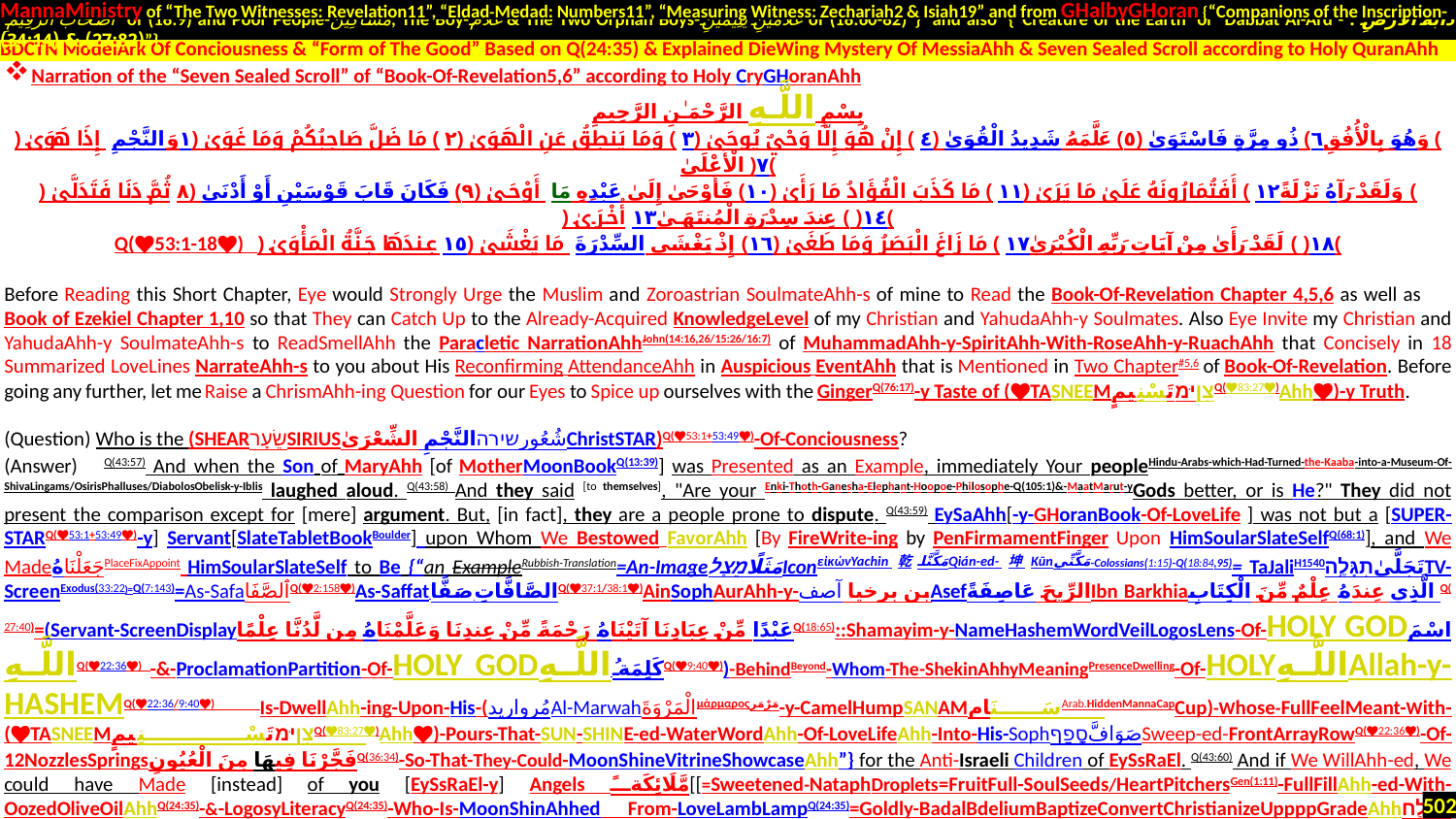

MannaMinistry of “The Two Witnesses: Revelation11”, “Eldad-Medad: Numbers11”, “Measuring Witness: Zechariah2 & Isiah19” and from GHalbyGHoran {“Companions of the Inscription-
 أَصْحَابَ الرَّقِيمِ  of (18:9) and Poor People-مَسَاكِينَ, The Boy-غُلَامُ & The Two Orphan Boys-غُلَامَيْنِ يَتِيمَيْنِ of (18:60-82)”}  and also  {“Creature of the Earth  or  Dabbat Al-Ard - دَابَّةُ الْأَرْضِ : (27:82) & (34:14)”}
.
Narration of the “Seven Sealed Scroll” of “Book-Of-Revelation5,6” according to Holy CryGHoranAhh
بِسْمِ اللَّـهِ الرَّحْمَـٰنِ الرَّحِيمِ
وَالنَّجْمِ إِذَا هَوَىٰ ﴿١﴾ مَا ضَلَّ صَاحِبُكُمْ وَمَا غَوَىٰ ﴿٢﴾ وَمَا يَنطِقُ عَنِ الْهَوَىٰ ﴿٣﴾ إِنْ هُوَ إِلَّا وَحْيٌ يُوحَىٰ ﴿٤﴾ عَلَّمَهُ شَدِيدُ الْقُوَىٰ ﴿٥﴾ ذُو مِرَّةٍ فَاسْتَوَىٰ ﴿٦﴾ وَهُوَ بِالْأُفُقِ الْأَعْلَىٰ ﴿٧﴾
ثُمَّ دَنَا فَتَدَلَّىٰ ﴿٨﴾ فَكَانَ قَابَ قَوْسَيْنِ أَوْ أَدْنَىٰ ﴿٩﴾ فَأَوْحَىٰ إِلَىٰ عَبْدِهِ مَا أَوْحَىٰ ﴿١٠﴾ مَا كَذَبَ الْفُؤَادُ مَا رَأَىٰ ﴿١١﴾ أَفَتُمَارُونَهُ عَلَىٰ مَا يَرَىٰ ﴿١٢﴾ وَلَقَدْ رَآهُ نَزْلَةً أُخْرَىٰ ﴿١٣﴾ عِندَ سِدْرَةِ الْمُنتَهَىٰ ﴿١٤﴾
Q(♥53:1-18♥)   عِندَهَا جَنَّةُ الْمَأْوَىٰ ﴿١٥﴾ إِذْ يَغْشَى السِّدْرَةَ مَا يَغْشَىٰ ﴿١٦﴾ مَا زَاغَ الْبَصَرُ وَمَا طَغَىٰ ﴿١٧﴾ لَقَدْ رَأَىٰ مِنْ آيَاتِ رَبِّهِ الْكُبْرَىٰ ﴿١٨﴾

Before Reading this Short Chapter, Eye would Strongly Urge the Muslim and Zoroastrian SoulmateAhh-s of mine to Read the Book-Of-Revelation Chapter 4,5,6 as well as      Book of Ezekiel Chapter 1,10 so that They can Catch Up to the Already-Acquired KnowledgeLevel of my Christian and YahudaAhh-y Soulmates. Also Eye Invite my Christian and YahudaAhh-y SoulmateAhh-s to ReadSmellAhh the Paracletic NarrationAhhJohn(14:16,26/15:26/16:7) of MuhammadAhh-y-SpiritAhh-With-RoseAhh-y-RuachAhh that Concisely in 18 Summarized LoveLines NarrateAhh-s to you about His Reconfirming AttendanceAhh in Auspicious EventAhh that is Mentioned in Two Chapter#5,6 of Book-Of-Revelation. Before going any further, let me Raise a ChrismAhh-ing Question for our Eyes to Spice up ourselves with the GingerQ(76:17)-y Taste of (♥TASNEEMצִןיּמتَسْنِيمٍQ(♥83:27♥)Ahh♥)-y Truth.

(Question) Who is the (SHEARשֵׂעָרSIRIUSالنَّجْمِ الشِّعْرَىٰשירהشُعُورChristSTAR)Q(♥53:1+53:49♥)-Of-Conciousness?
(Answer)    Q(43:57) And when the Son of MaryAhh [of MotherMoonBookQ(13:39)] was Presented as an Example, immediately Your peopleHindu-Arabs-which-Had-Turned-the-Kaaba-into-a-Museum-Of-ShivaLingams/OsirisPhalluses/DiabolosObelisk-y-Iblis laughed aloud. Q(43:58) And they said [to themselves], "Are your Enki-Thoth-Ganesha-Elephant-Hoopoe-Philosophe-Q(105:1)&-MaatMarut-yGods better, or is He?" They did not present the comparison except for [mere] argument. But, [in fact], they are a people prone to dispute. Q(43:59) EySaAhh[-y-GHoranBook-Of-LoveLife ] was not but a [SUPER-STARQ(♥53:1+53:49♥)-y] Servant[SlateTabletBookBoulder] upon Whom We Bestowed FavorAhh [By FireWrite-ing by PenFirmamentFinger Upon HimSoularSlateSelfQ(68:1)], and We MadeجَعَلْنَاهُPlaceFixAppoint HimSoularSlateSelf to Be {“an ExampleRubbish-Translation=An-ImageمَثَلًاמֵצַלIconεἰκώνYachin乾مَكَّنَّاQián-ed-坤Kūnمَكَّنِّي-Colossians(1:15)-Q(18:84,95)= TaJaliH1540تَجَلَّىٰתִגָּלֶ֥הTV-ScreenExodus(33:22)=Q(7:143)=As-SafaٱلصَّفَاQ(♥2:158♥)As-Saffat.الصَّافَّاتِ صَفًّاQ(♥37:1/38:1♥)AinSophAurAhh-y-آصف بن برخیاAsefالرِّيحَ عَاصِفَةًIbn Barkhiaالَّذِي عِندَهُ عِلْمٌ مِّنَ الْكِتَابِ Q(27:40)=(Servant-ScreenDisplayعَبْدًا مِّنْ عِبَادِنَا آتَيْنَاهُ رَحْمَةً مِّنْ عِندِنَا وَعَلَّمْنَاهُ مِن لَّدُنَّا عِلْمًاQ(18:65)::Shamayim-y-NameHashemWordVeilLogosLens-Of-HOLY GODاسْمَ اللَّـهِQ(♥22:36♥) -&-ProclamationPartition-Of-HOLY GODكَلِمَةُ اللَّـهِQ(♥9:40♥))-BehindBeyond-Whom-The-ShekinAhhyMeaningPresenceDwelling-Of-HOLYاللَّـهِAllah-y-HASHEMQ(♥22:36/9:40♥) Is-DwellAhh-ing-Upon-His-(مُرواریدAl-Marwahالْمَرْوَةَμάρμαροςمَرْمَر-y-CamelHumpSANAMسَنَامArab.HiddenMannaCapCup)-Whose-FullFeelMeant-With-(♥TASNEEMצִןיּמتَسْنِيمٍQ(♥83:27♥)Ahh♥)-Pours-That-SUN-SHINE-ed-WaterWordAhh-Of-LoveLifeAhh-Into-His-SophסָפַףصَوَافَّSweep-ed-FrontArrayRowQ(♥22:36♥)-Of-12NozzlesSpringsفَجَّرْنَا فِيهَا مِنَ الْعُيُونِQ(36:34)-So-That-They-Could-MoonShineVitrineShowcaseAhh”} for the Anti-Israeli Children of EySsRaEl. Q(43:60) And if We WillAhh-ed, We could have Made [instead] of you [EySsRaEl-y] Angels مَّلَائِكَةً[[=Sweetened-NataphDroplets=FruitFull-SoulSeeds/HeartPitchersGen(1:11)-FullFillAhh-ed-With-OozedOliveOilAhhQ(24:35)-&-LogosyLiteracyQ(24:35)-Who-Is-MoonShinAhhed From-LoveLambLampQ(24:35)=Goldly-BadalBdeliumBaptizeConvertChristianizeUppppGradeAhhבְּדֹלַחبَدَلGenesis(1:4,6,7,14,18/2:12)-Q(18:81)-ed-Jewls-Of-AllAhh-y-Alchemy=مَّلَائِكَةًAngels- Who-Are-(♥AnointAhh-ed:::AlifAllAhhLamLogosMim/Messiahمَسْح.المמָשִׁיחַAhh-edQ(2:1/3:1/7:1/29:1/30:1/31:1/32:1):::AlifAllAhhLamLogosRa/Ruachروح.الرרוּחַAhh-edQ(10:1/11:1/12:1/13:1/14:1/15:1)♥)-And-Thus-Because-Of-MahishAsuraAhh-y-MilkAhh-&-BismAllAhh-y-BloodHaomaAhh-Of-LoveLambLamp-Can-Be-Easily-DifferentiatedQ(24:36)=Exodus(12:7)-From-EmptyClayPots& NakedApes&YogiMaggotMagogs&DesiccatedكنعانيCanaaniteMineralsکانی-Of-(DesertWildernessWinepressالْعَذَابِ الْمُهِينِ-Of-Wrath)Q(34:14)-Rev.(14:19-20).]
BDCTN ModelArk Of Conciousness & “Form of The Good” Based on Q(24:35) & Explained DieWing Mystery Of MessiaAhh & Seven Sealed Scroll according to Holy QuranAhh
502